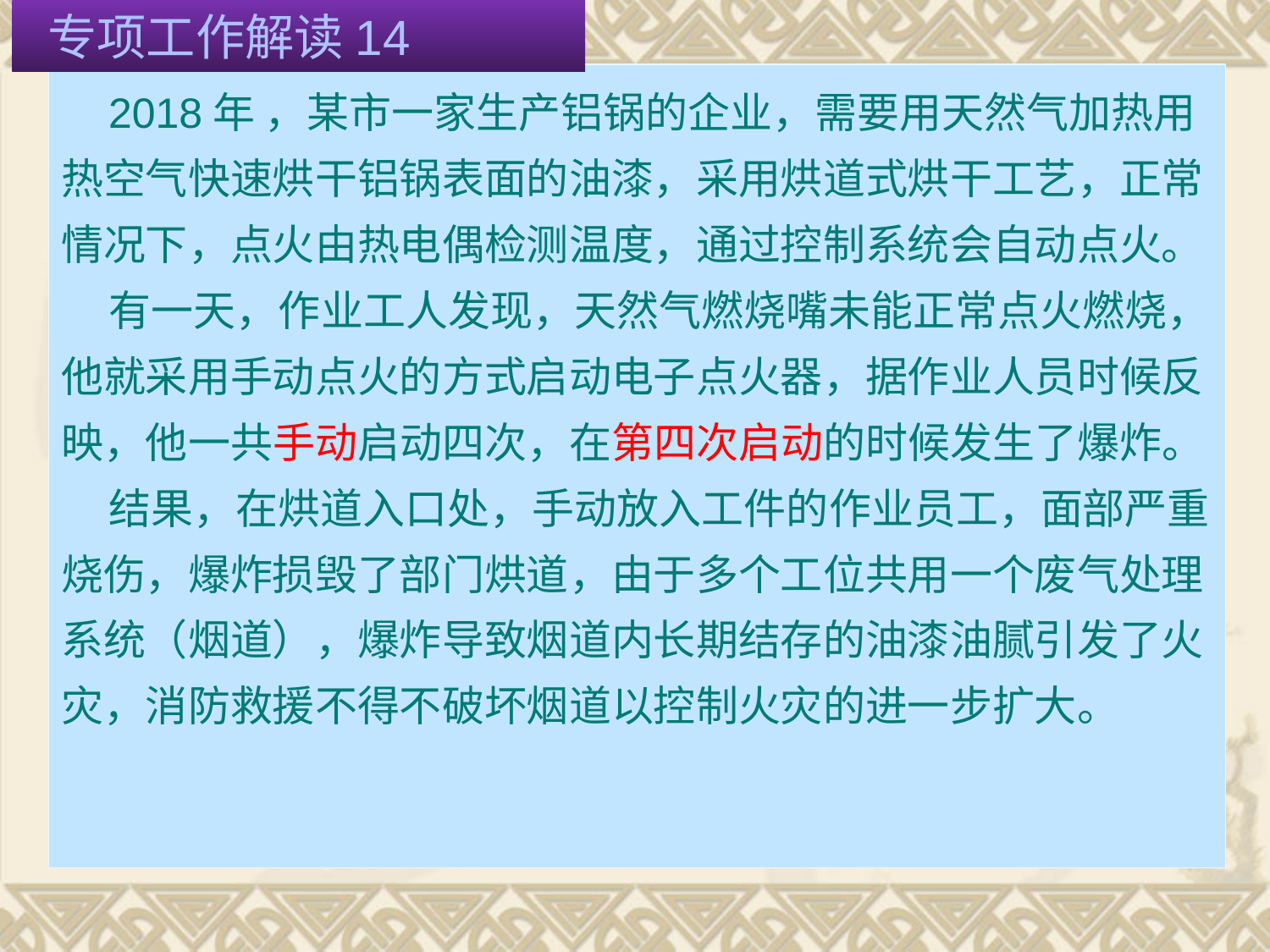

专项工作解读14
    2018年 ，某市一家生产铝锅的企业，需要用天然气加热用热空气快速烘干铝锅表面的油漆，采用烘道式烘干工艺，正常情况下，点火由热电偶检测温度，通过控制系统会自动点火。
    有一天，作业工人发现，天然气燃烧嘴未能正常点火燃烧，他就采用手动点火的方式启动电子点火器，据作业人员时候反映，他一共手动启动四次，在第四次启动的时候发生了爆炸。
    结果，在烘道入口处，手动放入工件的作业员工，面部严重烧伤，爆炸损毁了部门烘道，由于多个工位共用一个废气处理系统（烟道），爆炸导致烟道内长期结存的油漆油腻引发了火灾，消防救援不得不破坏烟道以控制火灾的进一步扩大。